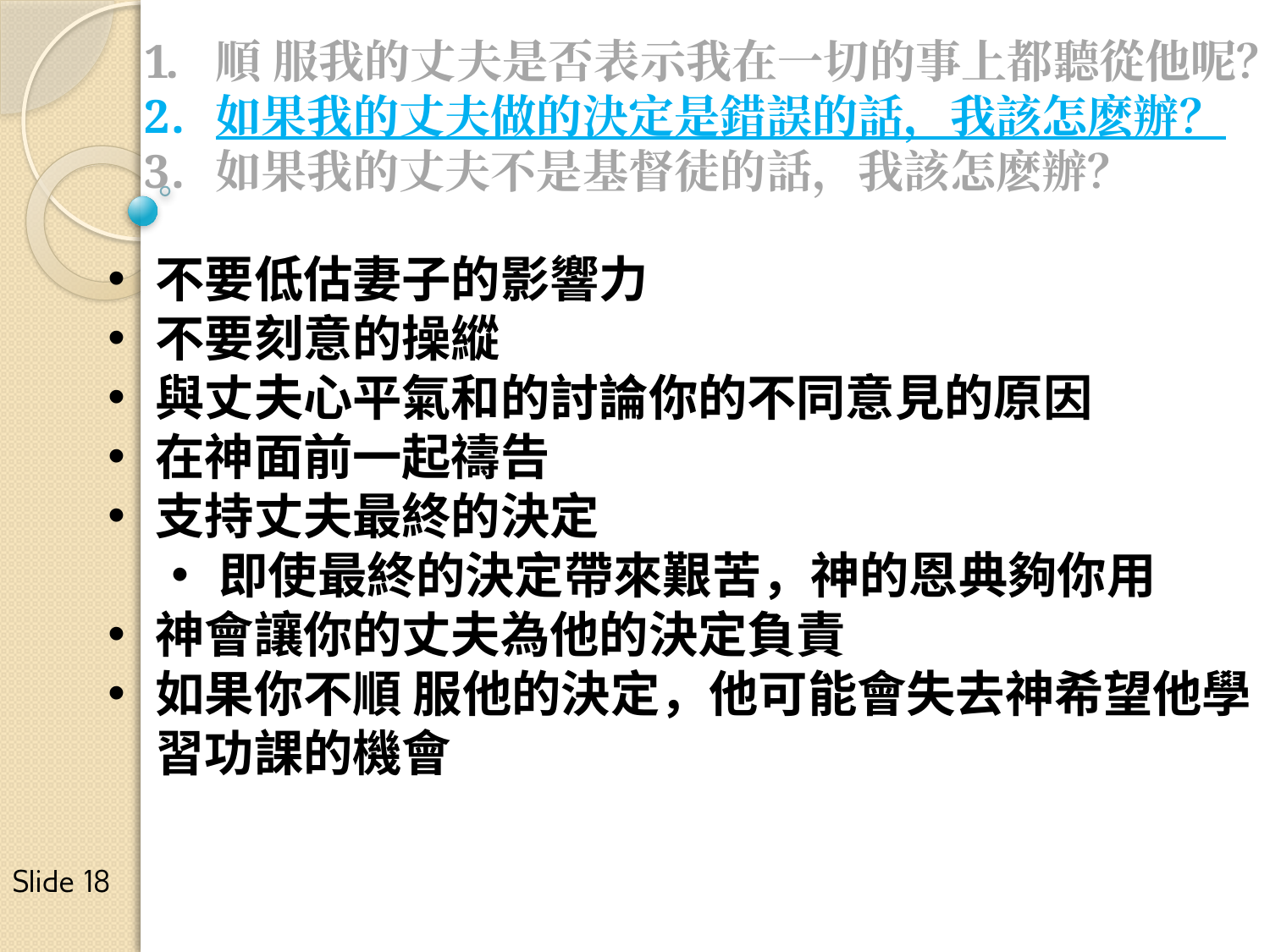

順 服我的丈夫是否表示我在一切的事上都聽從他呢？
如果我的丈夫做的決定是錯誤的話，我該怎麽辦？
如果我的丈夫不是基督徒的話，我該怎麽辦？
不要低估妻子的影響力
不要刻意的操縱
與丈夫心平氣和的討論你的不同意見的原因
在神面前一起禱告
支持丈夫最終的決定
即使最終的決定帶來艱苦，神的恩典夠你用
神會讓你的丈夫為他的決定負責
如果你不順 服他的決定，他可能會失去神希望他學習功課的機會
Slide 18